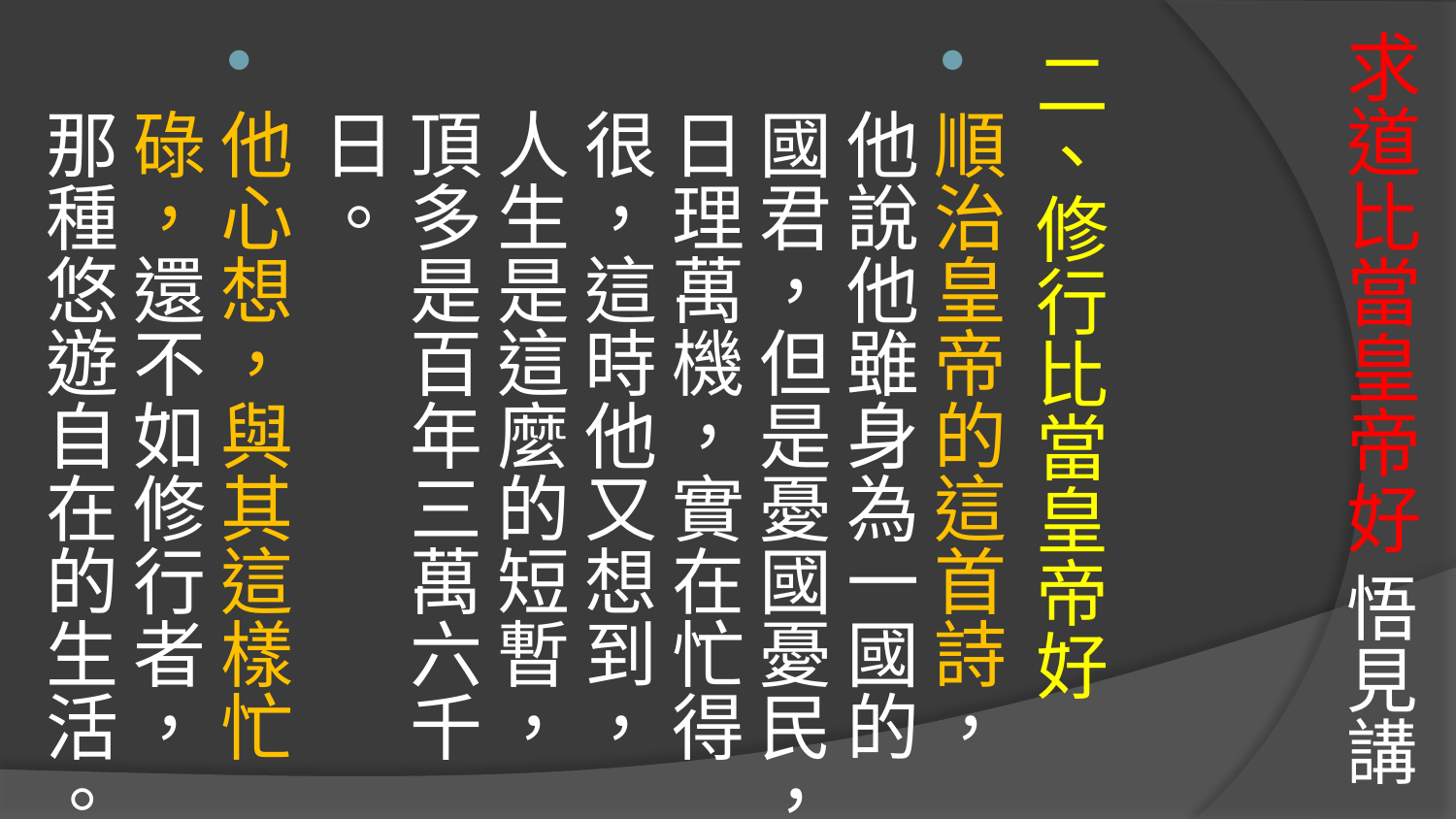

# 求道比當皇帝好 悟見講
二、修行比當皇帝好
順治皇帝的這首詩，他說他雖身為一國的國君，但是憂國憂民，日理萬機，實在忙得很，這時他又想到，人生是這麼的短暫，頂多是百年三萬六千日。
他心想，與其這樣忙碌，還不如修行者，那種悠遊自在的生活。